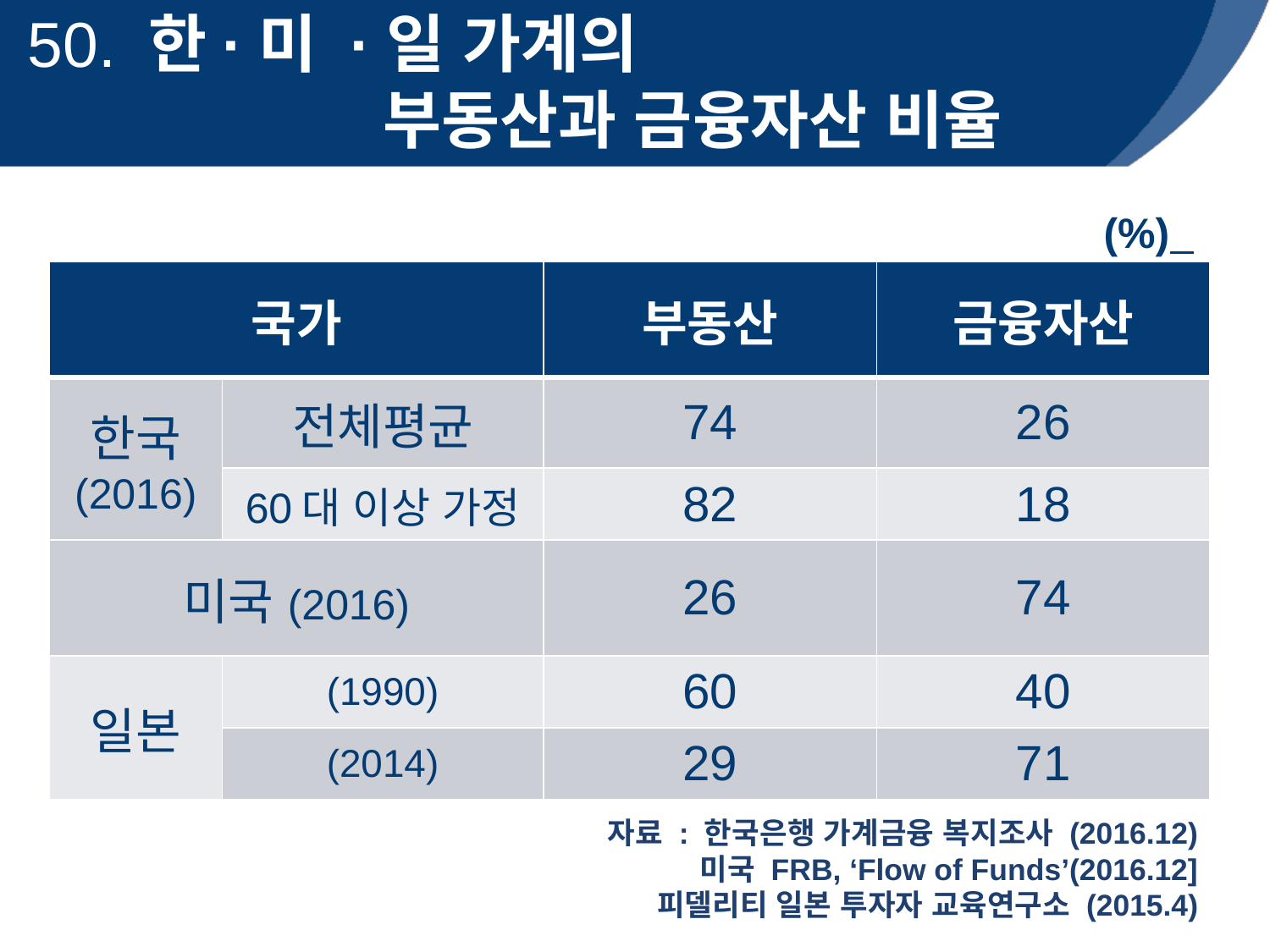

# 50. 한·미 ·일 가계의 부동산과 금융자산 비율
(%)
| 국가 |  | 부동산 | 금융자산 |
| --- | --- | --- | --- |
| 한국 (2016) | 전체평균 | 74 | 26 |
|  | 60대 이상 가정 | 82 | 18 |
| 미국(2016) |  | 26 | 74 |
| 일본 | (1990) | 60 | 40 |
|  | (2014) | 29 | 71 |
자료 : 한국은행 가계금융 복지조사 (2016.12)
미국 FRB, ‘Flow of Funds’(2016.12]
피델리티 일본 투자자 교육연구소 (2015.4)